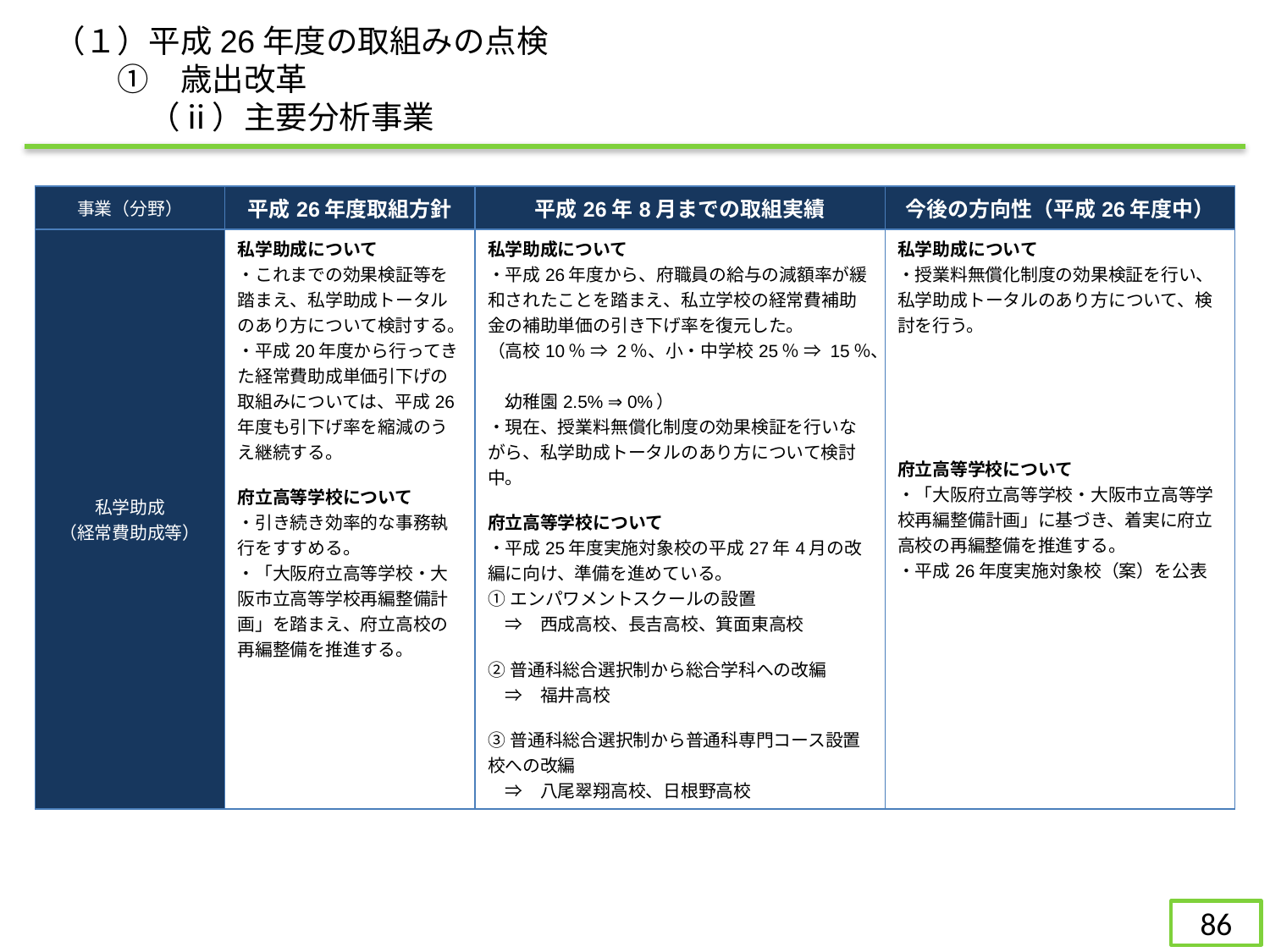

（１）平成26年度の取組みの点検
　　①　歳出改革
　　　（ⅱ）主要分析事業
| 事業（分野） | 平成26年度取組方針 | 平成26年8月までの取組実績 | 今後の方向性（平成26年度中） |
| --- | --- | --- | --- |
| 私学助成 （経常費助成等） | 私学助成について ・これまでの効果検証等を踏まえ、私学助成トータルのあり方について検討する。 ・平成20年度から行ってきた経常費助成単価引下げの取組みについては、平成26年度も引下げ率を縮減のうえ継続する。 府立高等学校について ・引き続き効率的な事務執行をすすめる。 ・「大阪府立高等学校・大阪市立高等学校再編整備計画」を踏まえ、府立高校の再編整備を推進する。 | 私学助成について ・平成26年度から、府職員の給与の減額率が緩和されたことを踏まえ、私立学校の経常費補助金の補助単価の引き下げ率を復元した。 （高校10％ ⇒ 2％、小・中学校25％ ⇒ 15％、 　幼稚園2.5% ⇒ 0%） ・現在、授業料無償化制度の効果検証を行いながら、私学助成トータルのあり方について検討中。 府立高等学校について ・平成25年度実施対象校の平成27年4月の改編に向け、準備を進めている。 ①エンパワメントスクールの設置 　⇒　西成高校、長吉高校、箕面東高校 ②普通科総合選択制から総合学科への改編 　⇒　福井高校 ③普通科総合選択制から普通科専門コース設置校への改編 　⇒　八尾翠翔高校、日根野高校 | 私学助成について ・授業料無償化制度の効果検証を行い、私学助成トータルのあり方について、検討を行う。 府立高等学校について ・「大阪府立高等学校・大阪市立高等学校再編整備計画」に基づき、着実に府立高校の再編整備を推進する。 ・平成26年度実施対象校（案）を公表 |
86